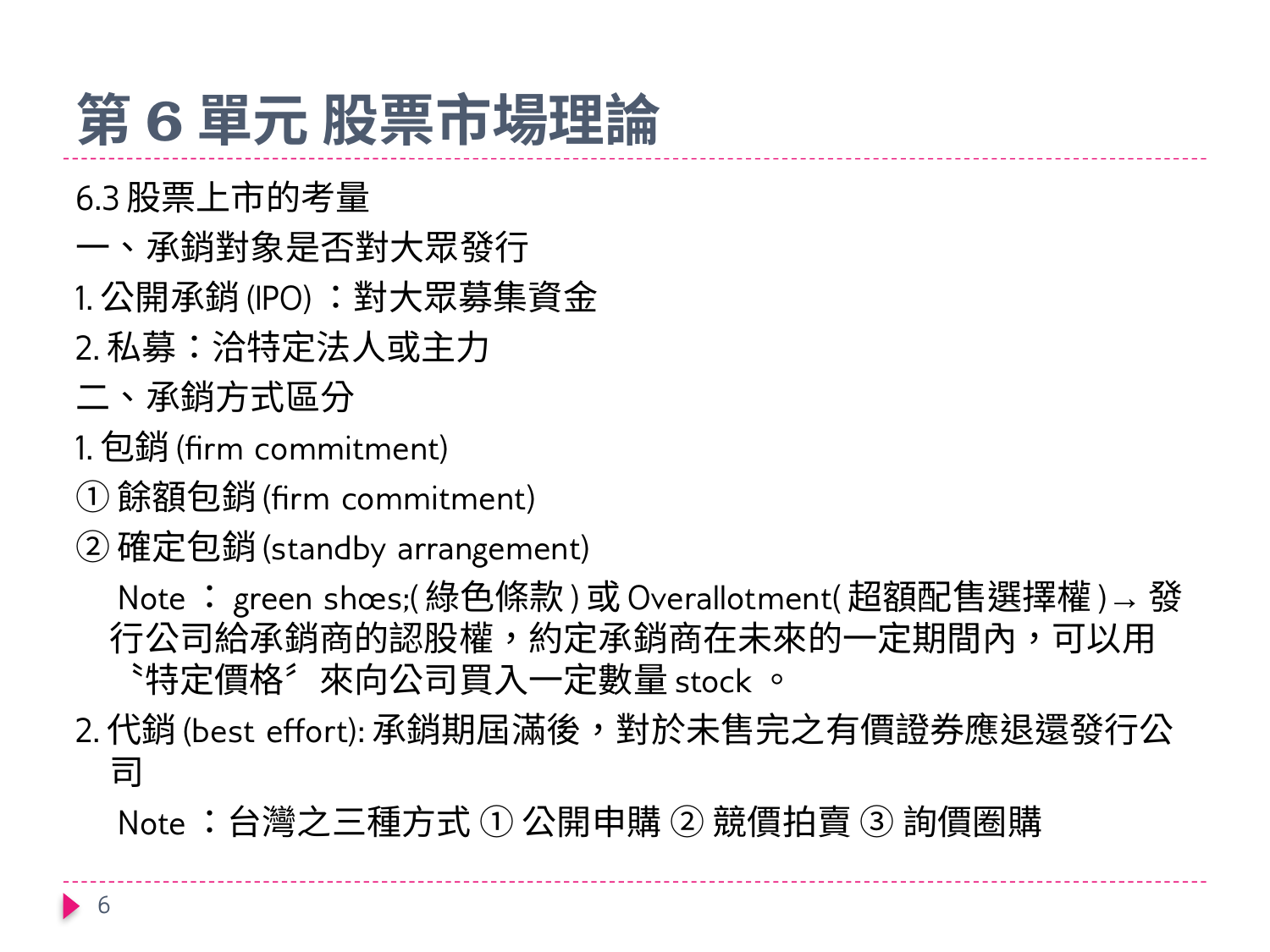

# 第6單元 股票市場理論
6.3股票上市的考量
一、承銷對象是否對大眾發行
1.公開承銷(IPO)：對大眾募集資金
2.私募：洽特定法人或主力
二、承銷方式區分
1.包銷(firm commitment)
①餘額包銷(firm commitment)
②確定包銷(standby arrangement)
    Note：green shoes;(綠色條款)或Overallotment(超額配售選擇權)→發行公司給承銷商的認股權，約定承銷商在未來的一定期間內，可以用〝特定價格〞來向公司買入一定數量stock。
2.代銷(best effort):承銷期屆滿後，對於未售完之有價證券應退還發行公司
    Note：台灣之三種方式 ① 公開申購 ② 競價拍賣 ③ 詢價圈購

6